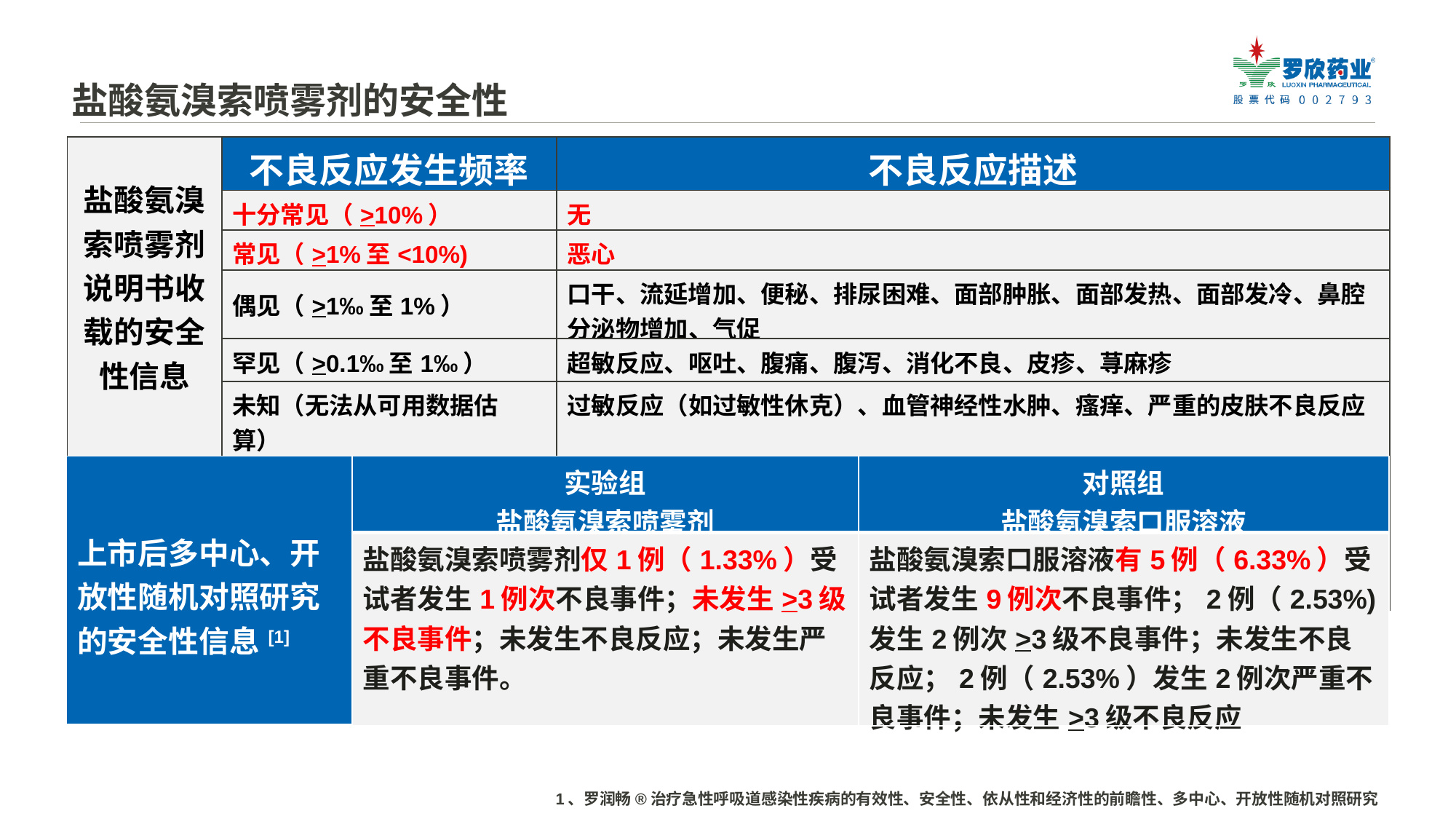

盐酸氨溴索喷雾剂的安全性
| 盐酸氨溴索喷雾剂说明书收载的安全性信息 | 不良反应发生频率 | 不良反应描述 |
| --- | --- | --- |
|  | 十分常见（>10%） | 无 |
|  | 常见（>1%至<10%) | 恶心 |
|  | 偶见（>1‰至1%） | 口干、流延增加、便秘、排尿困难、面部肿胀、面部发热、面部发冷、鼻腔分泌物增加、气促 |
|  | 罕见（>0.1‰至1‰） | 超敏反应、呕吐、腹痛、腹泻、消化不良、皮疹、荨麻疹 |
|  | 未知（无法从可用数据估算） | 过敏反应（如过敏性休克）、血管神经性水肿、瘙痒、严重的皮肤不良反应 |
| 上市后多中心、开放性随机对照研究的安全性信息[1] | 实验组 盐酸氨溴索喷雾剂 | 对照组 盐酸氨溴索口服溶液 |
| --- | --- | --- |
|  | 盐酸氨溴索喷雾剂仅1例（1.33%）受试者发生1例次不良事件；未发生>3级不良事件；未发生不良反应；未发生严重不良事件。 | 盐酸氨溴索口服溶液有5例（6.33%）受试者发生9例次不良事件；2例（2.53%)发生2例次>3级不良事件；未发生不良反应；2例（2.53%）发生2例次严重不良事件；未发生>3级不良反应 |
1、罗润畅®治疗急性呼吸道感染性疾病的有效性、安全性、依从性和经济性的前瞻性、多中心、开放性随机对照研究